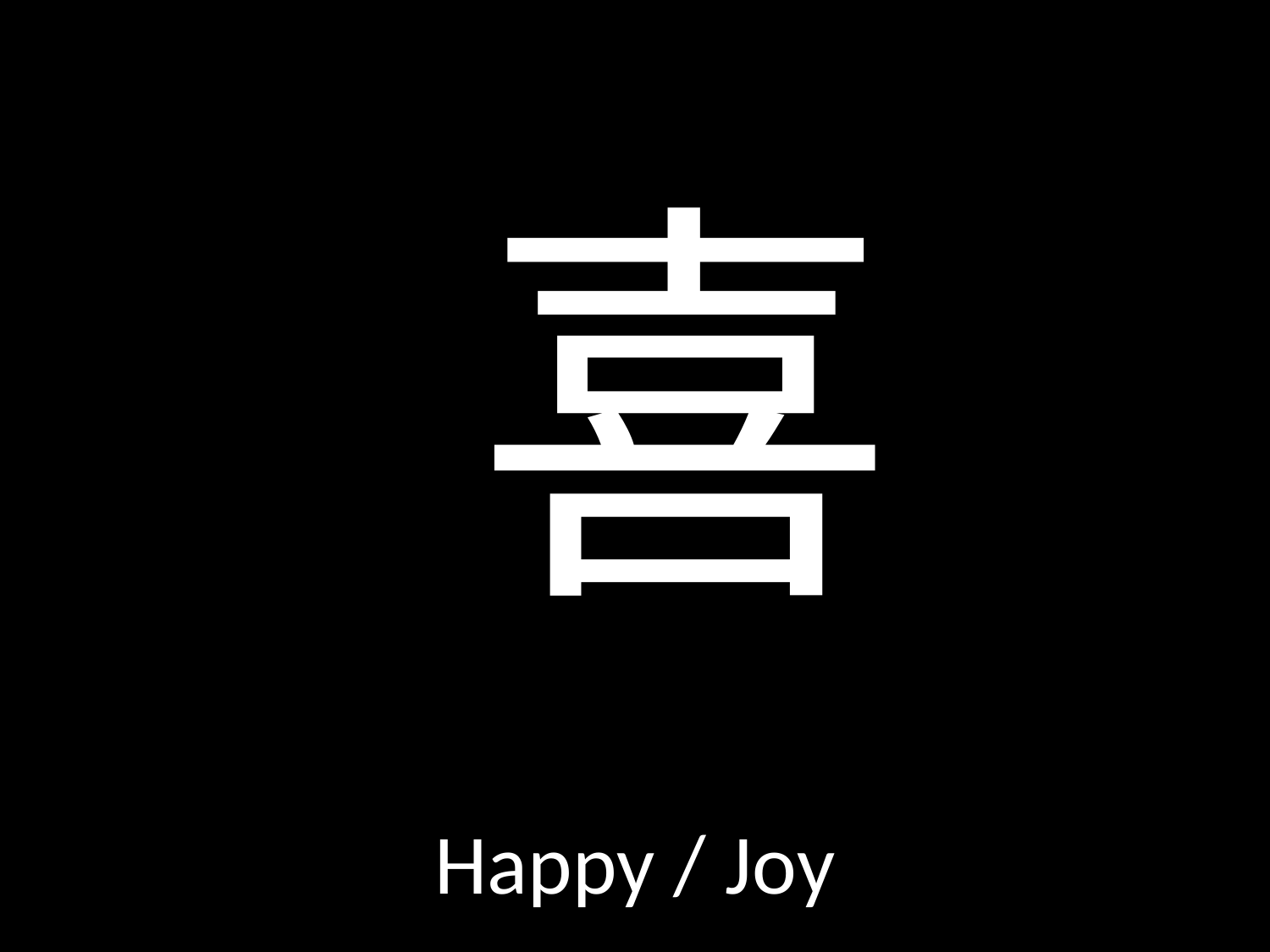

# 喜
GOD
GOD
Happy / Joy